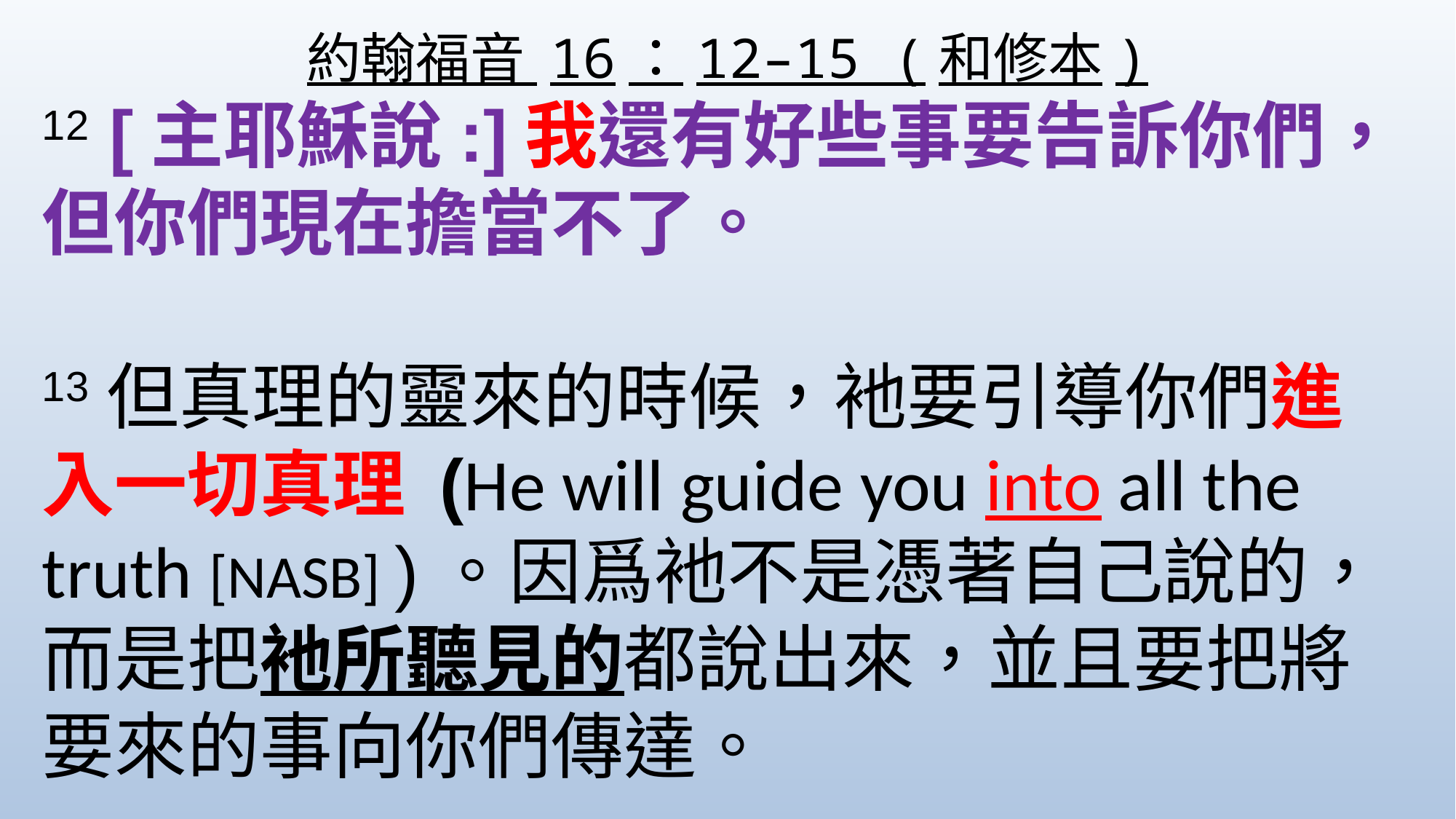

約翰福音 16：12–15 (和修本)
12 [主耶穌說:]我還有好些事要告訴你們，但你們現在擔當不了。

13但真理的靈來的時候，衪要引導你們進入一切真理 (He will guide you into all the truth [NASB] )。因爲衪不是憑著自己說的，而是把衪所聽見的都說出來，並且要把將要來的事向你們傳達。